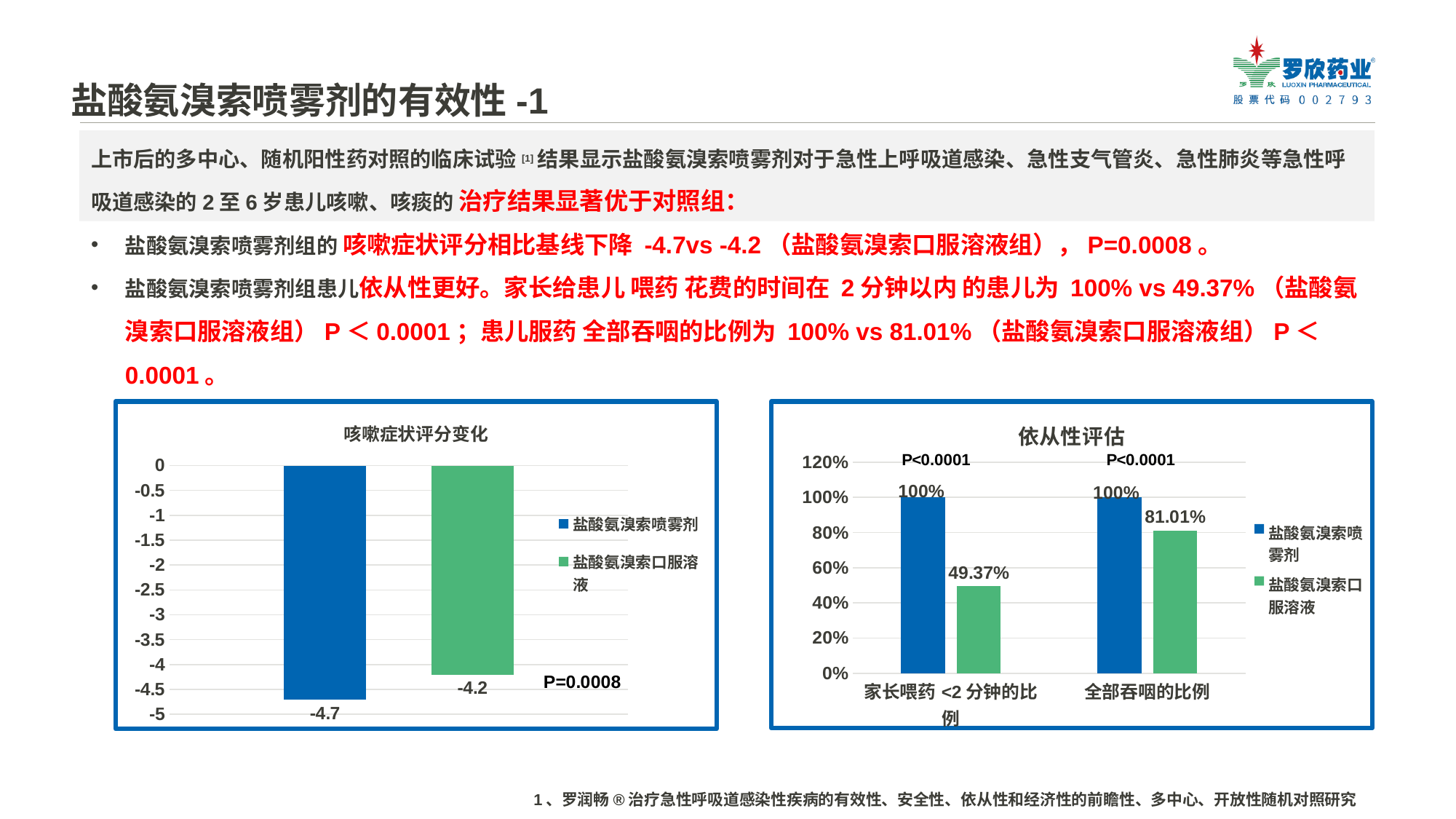

盐酸氨溴索喷雾剂的有效性-1
上市后的多中心、随机阳性药对照的临床试验[1]结果显示盐酸氨溴索喷雾剂对于急性上呼吸道感染、急性支气管炎、急性肺炎等急性呼吸道感染的2至6岁患儿咳嗽、咳痰的 治疗结果显著优于对照组：
盐酸氨溴索喷雾剂组的 咳嗽症状评分相比基线下降 -4.7vs -4.2（盐酸氨溴索口服溶液组），P=0.0008。
盐酸氨溴索喷雾剂组患儿依从性更好。家长给患儿 喂药 花费的时间在 2分钟以内 的患儿为 100% vs 49.37%（盐酸氨溴索口服溶液组）P＜0.0001；患儿服药 全部吞咽的比例为 100% vs 81.01%（盐酸氨溴索口服溶液组）P＜0.0001。

### Chart: 咳嗽症状评分变化

| Category | 盐酸氨溴索喷雾剂 | 盐酸氨溴索口服溶液 |
|---|---|---|
| 咳嗽症状评分变化 | -4.7 | -4.2 |

### Chart: 依从性评估

| Category | 盐酸氨溴索喷雾剂 | 盐酸氨溴索口服溶液 |
|---|---|---|
| 家长喂药<2分钟的比例 | 1.0 | 0.4937 |
| 全部吞咽的比例 | 1.0 | 0.8101 |
1、罗润畅®治疗急性呼吸道感染性疾病的有效性、安全性、依从性和经济性的前瞻性、多中心、开放性随机对照研究